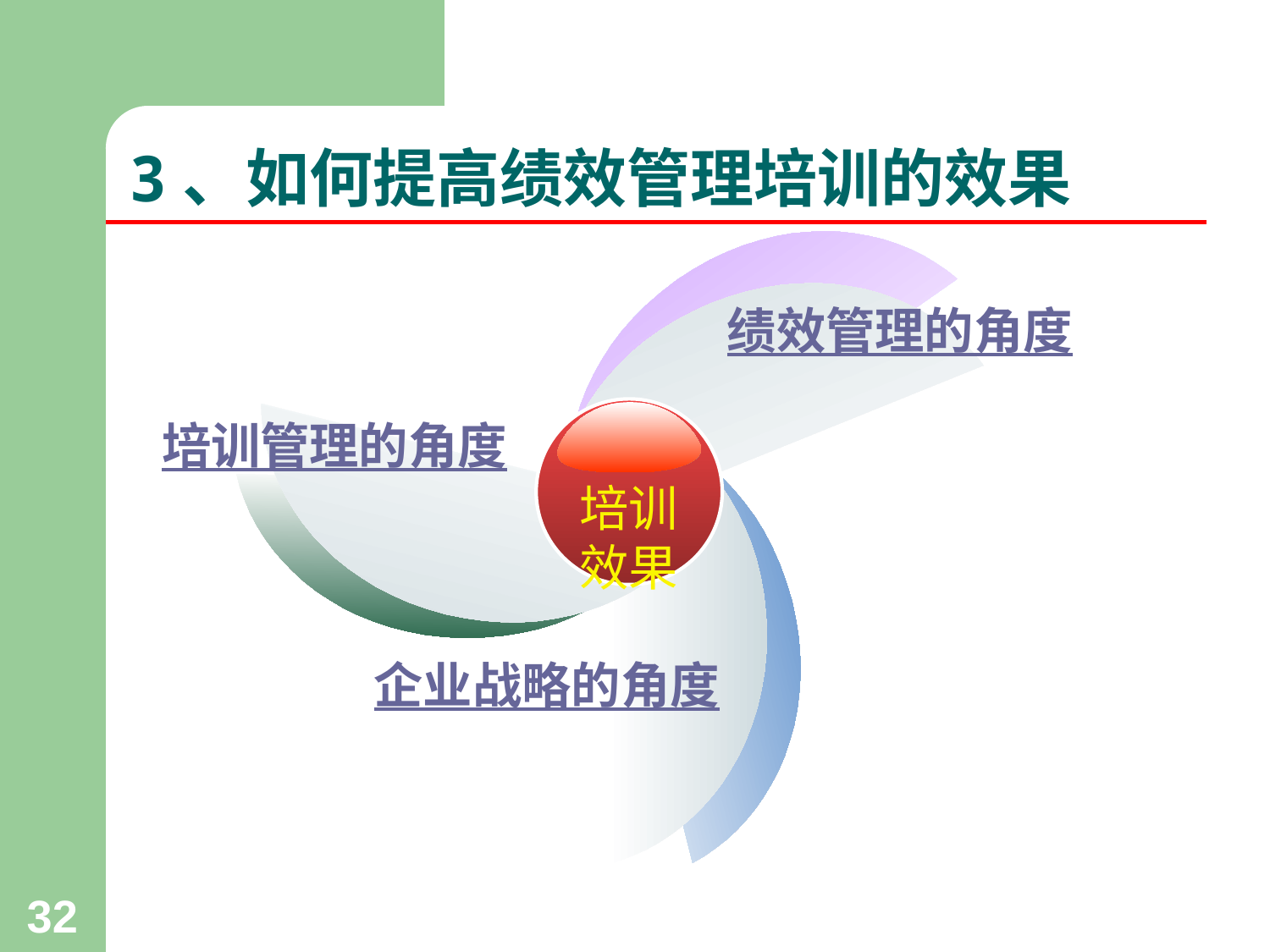

3、如何提高绩效管理培训的效果

绩效管理的角度

培训管理的角度
培训
效果
企业战略的角度
# 32